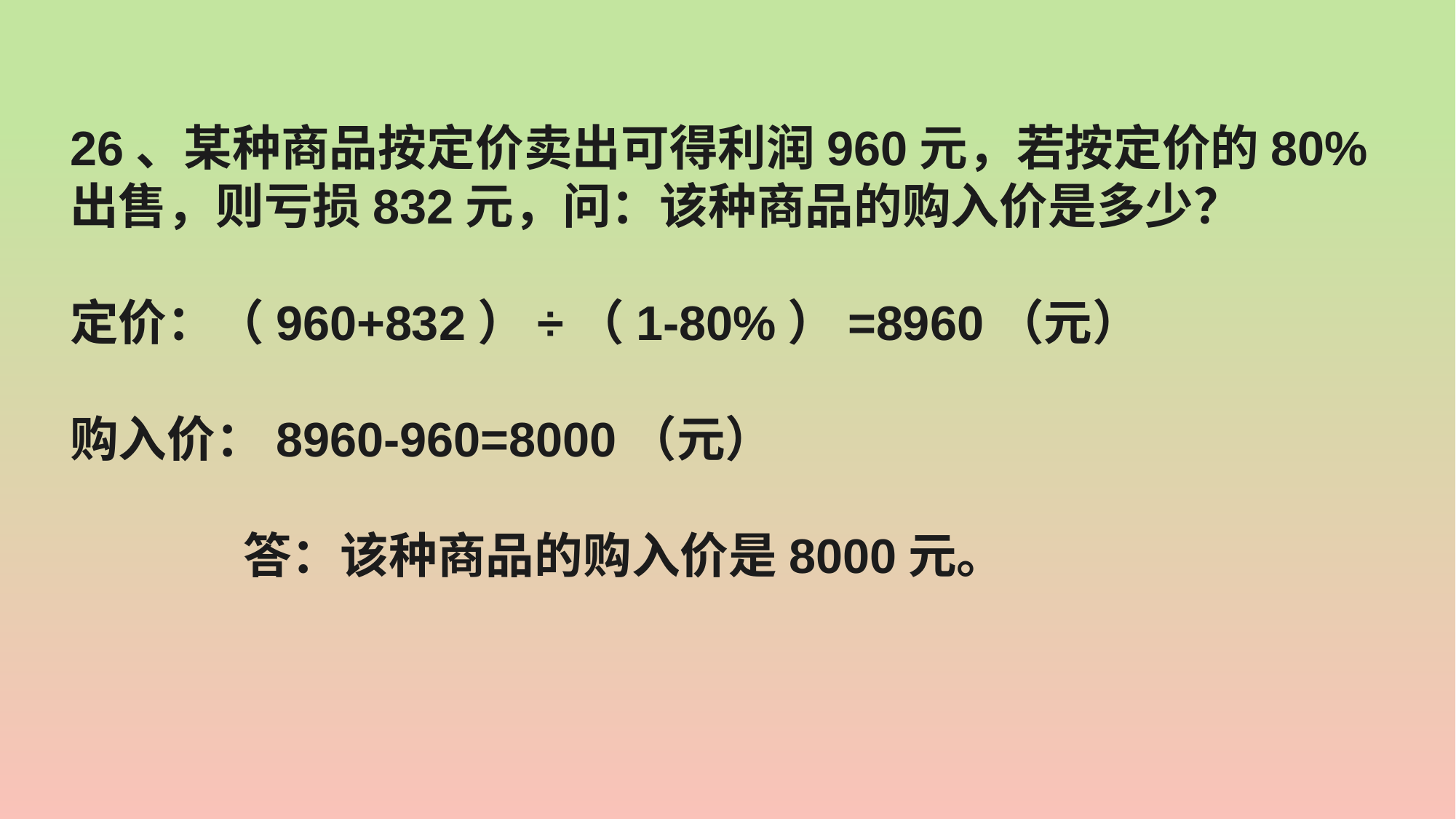

26、某种商品按定价卖出可得利润960元，若按定价的80%出售，则亏损832元，问：该种商品的购入价是多少？

定价：（960+832）÷（1-80%）=8960（元）

购入价：8960-960=8000（元）

            答：该种商品的购入价是8000元。